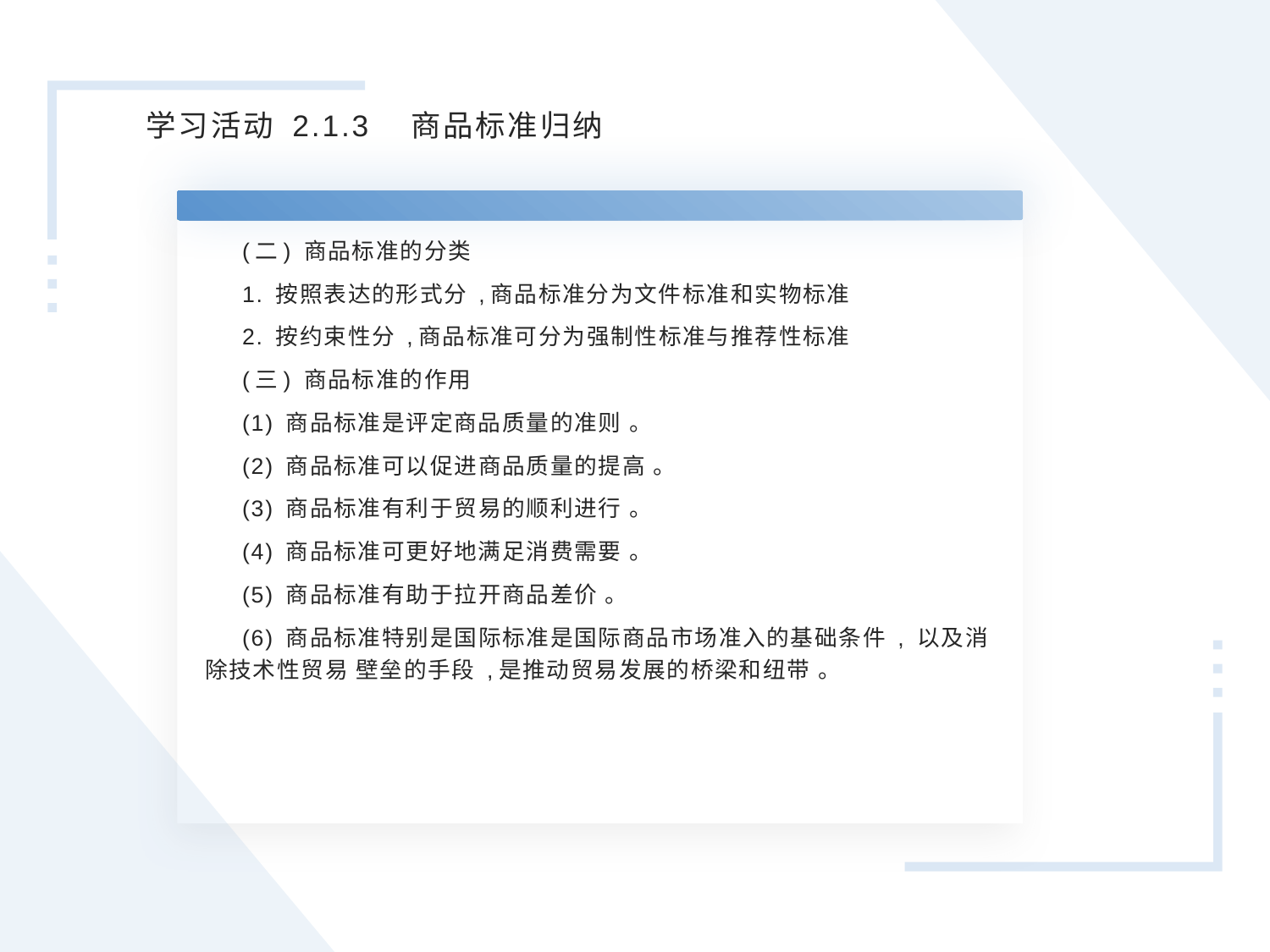

学习活动 2.1.3   商品标准归纳

(二) 商品标准的分类
1. 按照表达的形式分 ,商品标准分为文件标准和实物标准
2. 按约束性分 ,商品标准可分为强制性标准与推荐性标准
(三) 商品标准的作用
(1) 商品标准是评定商品质量的准则 。
(2) 商品标准可以促进商品质量的提高 。
(3) 商品标准有利于贸易的顺利进行 。
(4) 商品标准可更好地满足消费需要 。
(5) 商品标准有助于拉开商品差价 。
(6) 商品标准特别是国际标准是国际商品市场准入的基础条件 , 以及消除技术性贸易 壁垒的手段 ,是推动贸易发展的桥梁和纽带 。